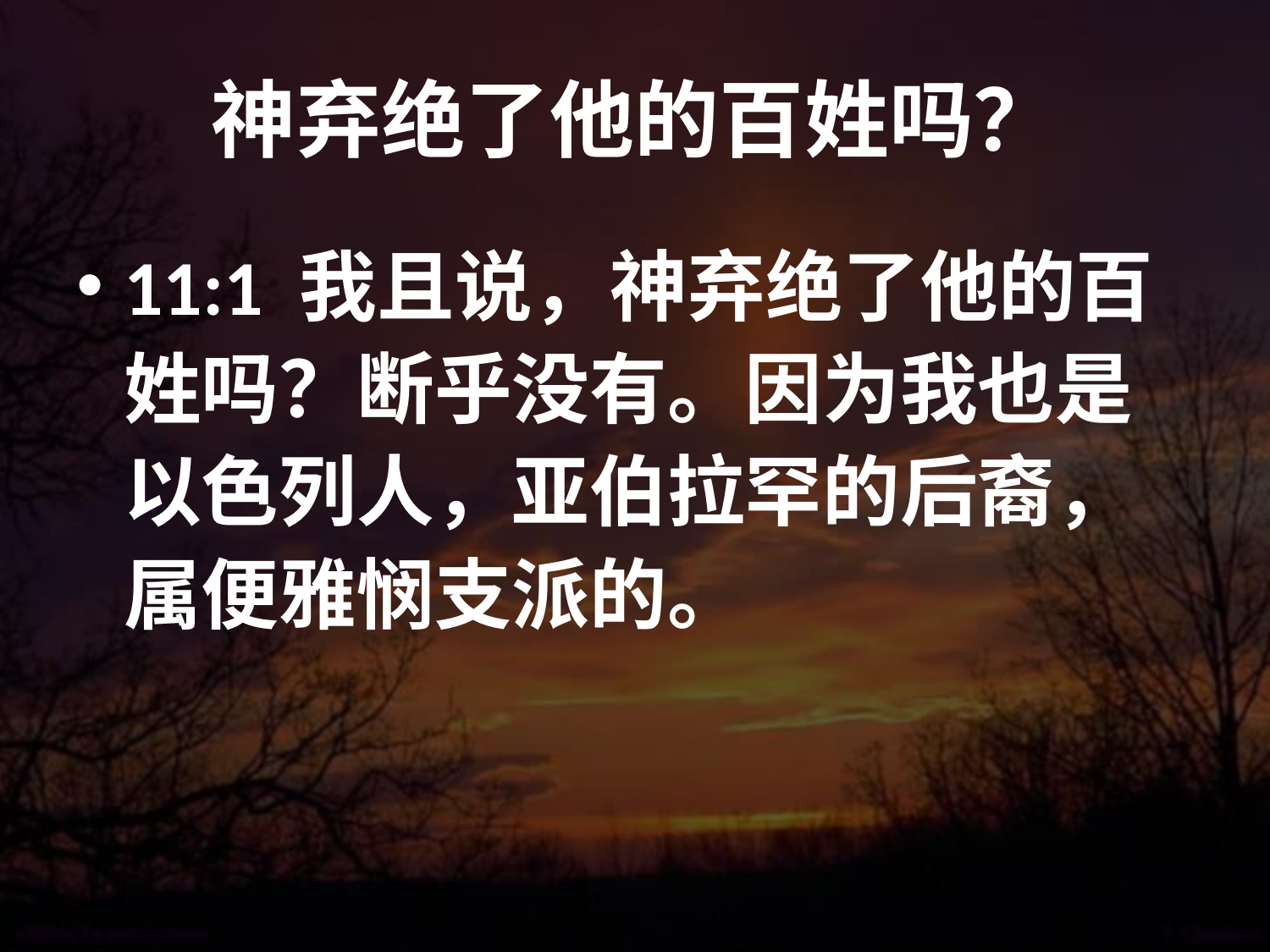

# 神弃绝了他的百姓吗？
11:1 我且说，神弃绝了他的百姓吗？断乎没有。因为我也是以色列人，亚伯拉罕的后裔，属便雅悯支派的。